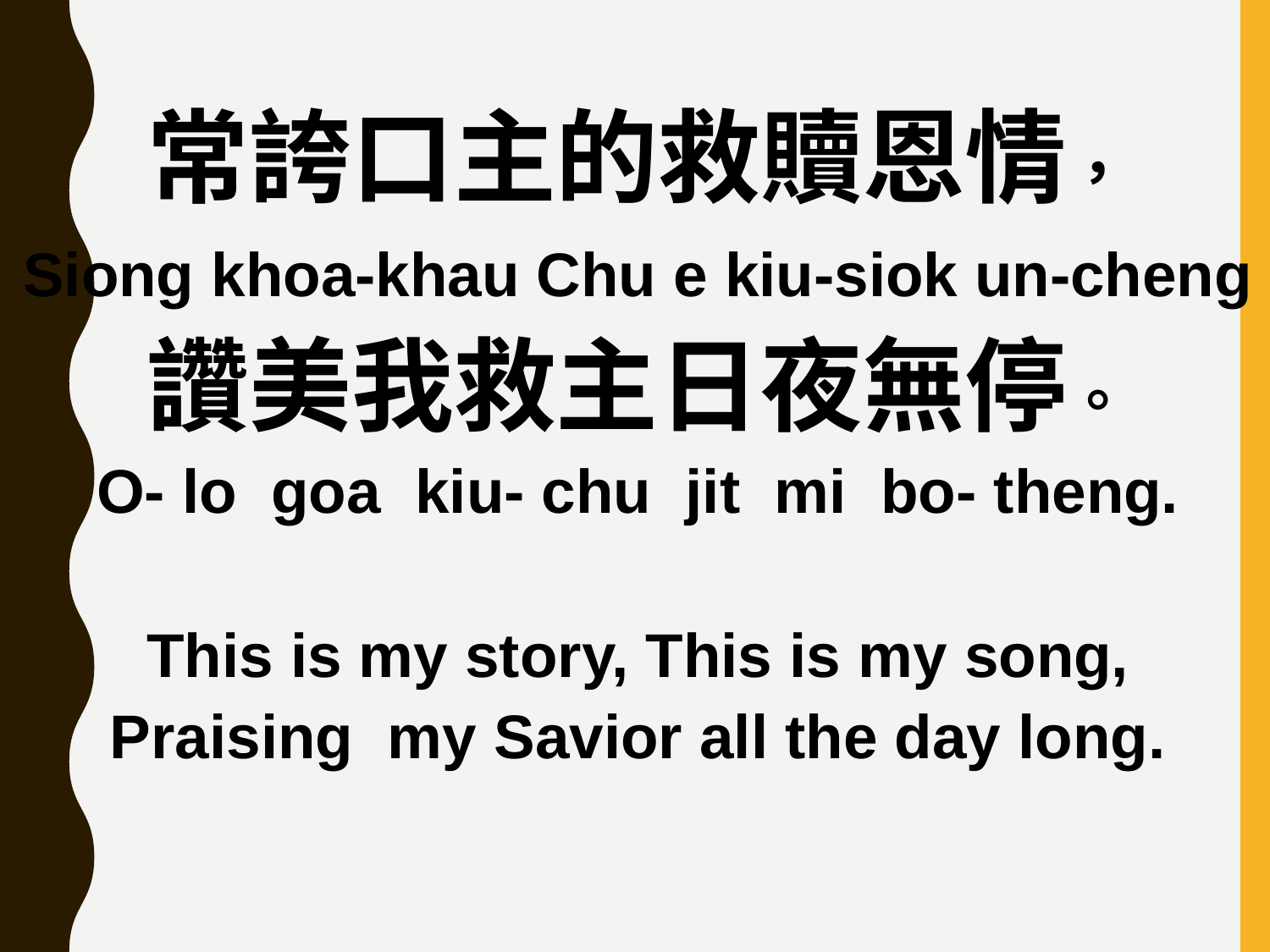

常誇口主的救贖恩情，
Siong khoa-khau Chu e kiu-siok un-cheng
讚美我救主日夜無停。
O- lo  goa  kiu- chu  jit  mi  bo- theng.

This is my story, This is my song,
Praising  my Savior all the day long.